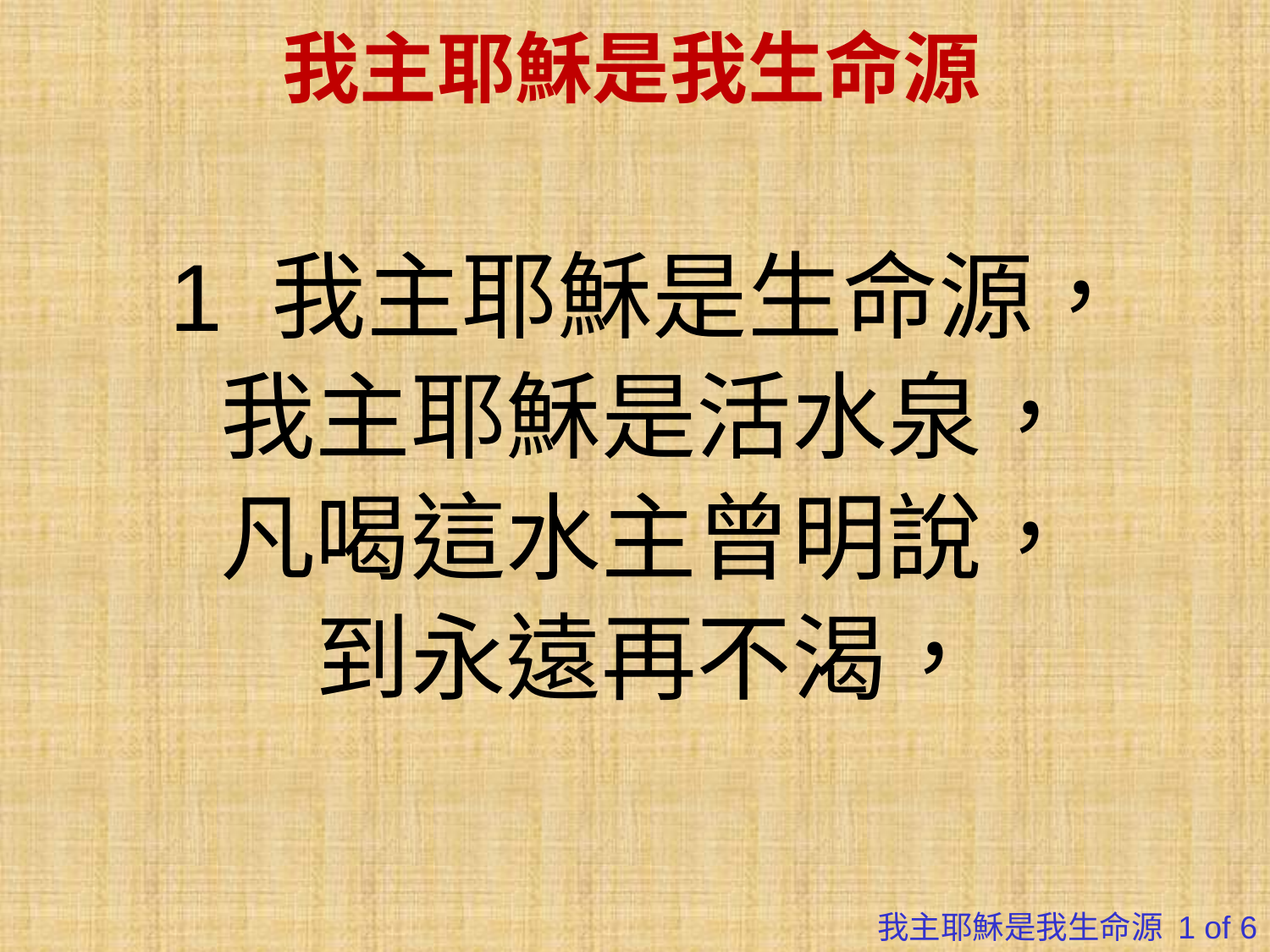

# 我主耶穌是我生命源
1 我主耶穌是生命源，
我主耶穌是活水泉，
凡喝這水主曾明說，
到永遠再不渴，

我主耶穌是我生命源 1 of 6